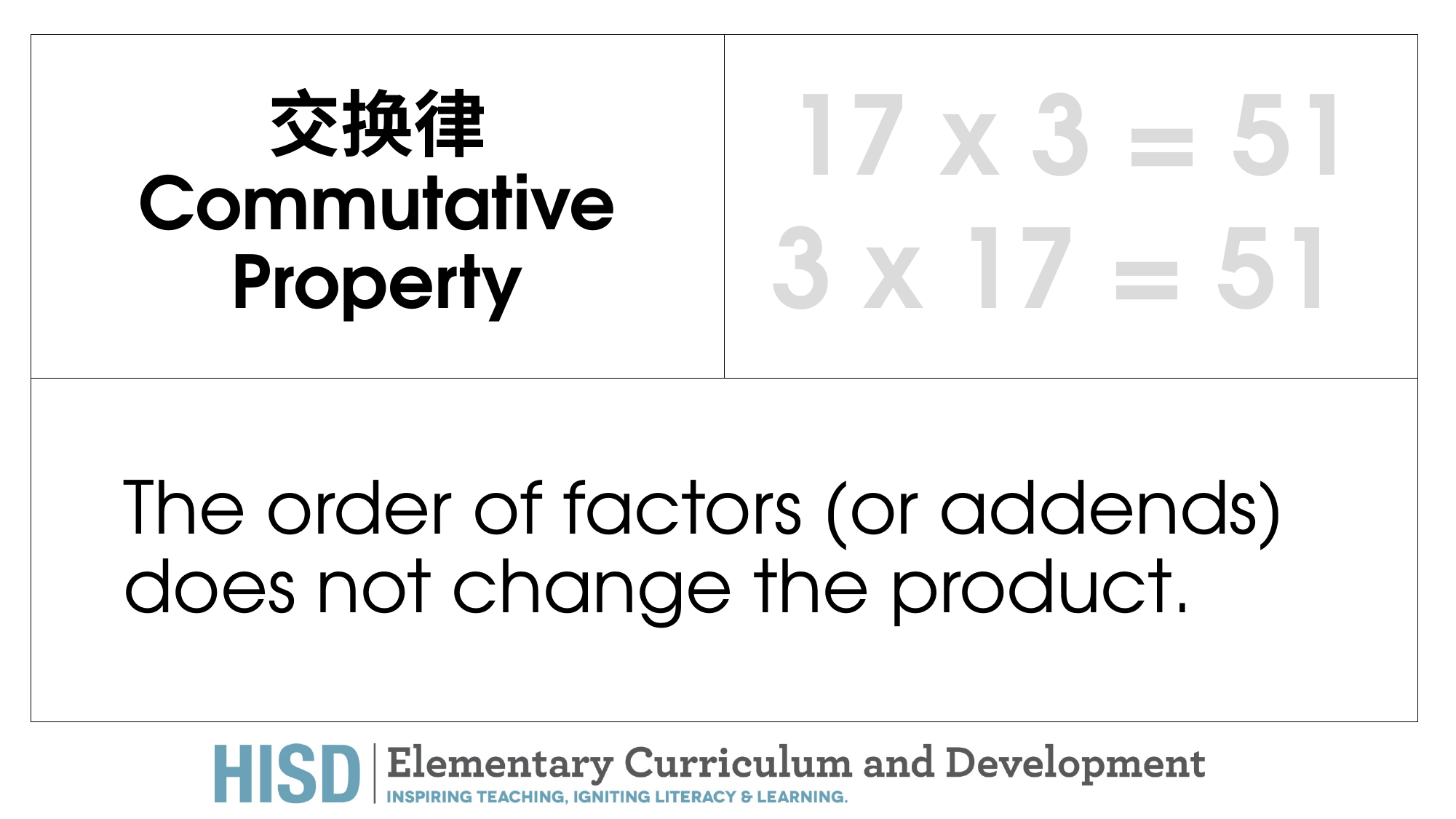

# 交换律 Commutative Property
17 x 3 = 51
3 x 17 = 51
The order of factors (or addends) does not change the product.